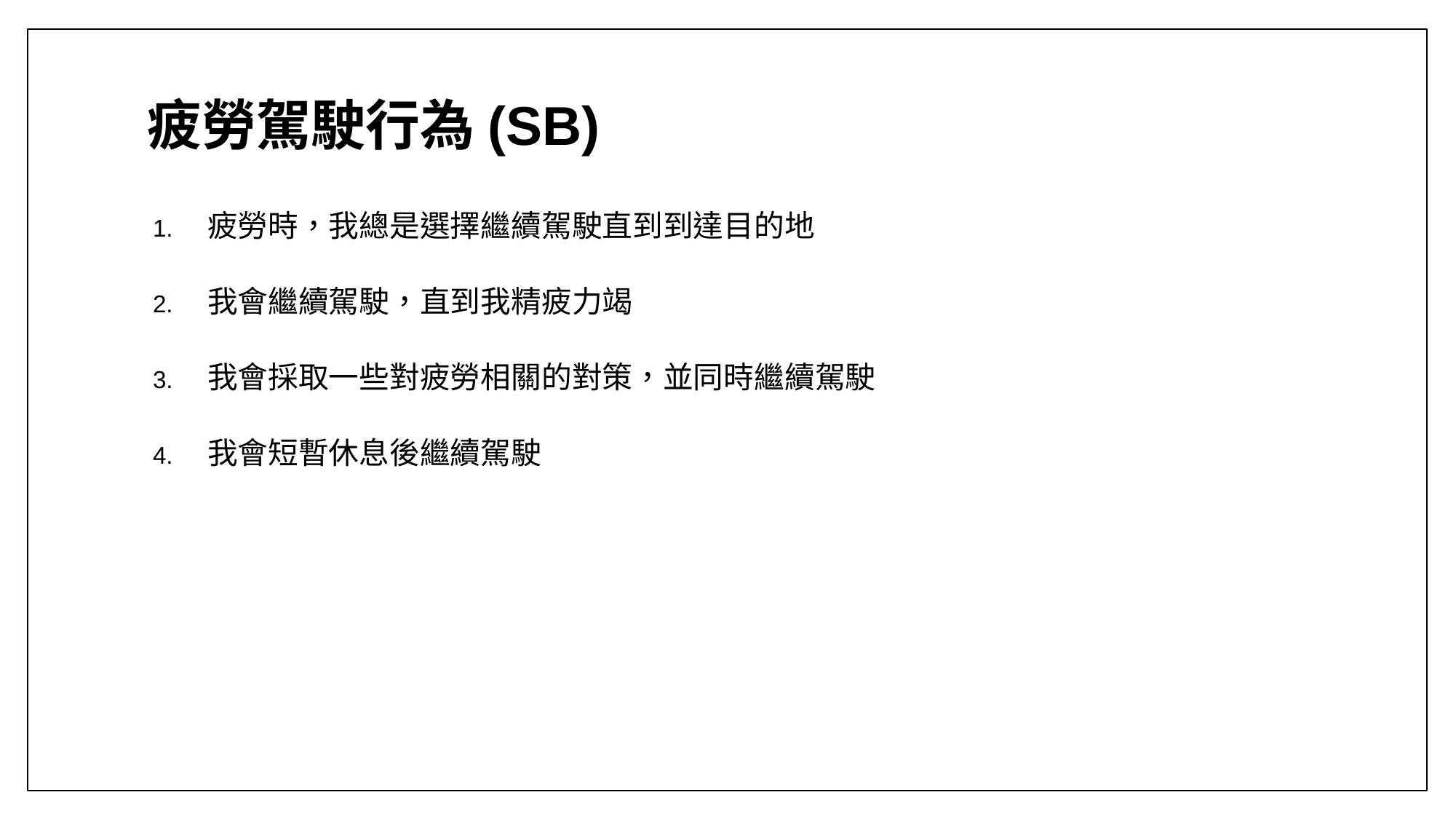

# 疲勞駕駛行為(SB)
疲勞時，我總是選擇繼續駕駛直到到達目的地
我會繼續駕駛，直到我精疲力竭
我會採取一些對疲勞相關的對策，並同時繼續駕駛
我會短暫休息後繼續駕駛